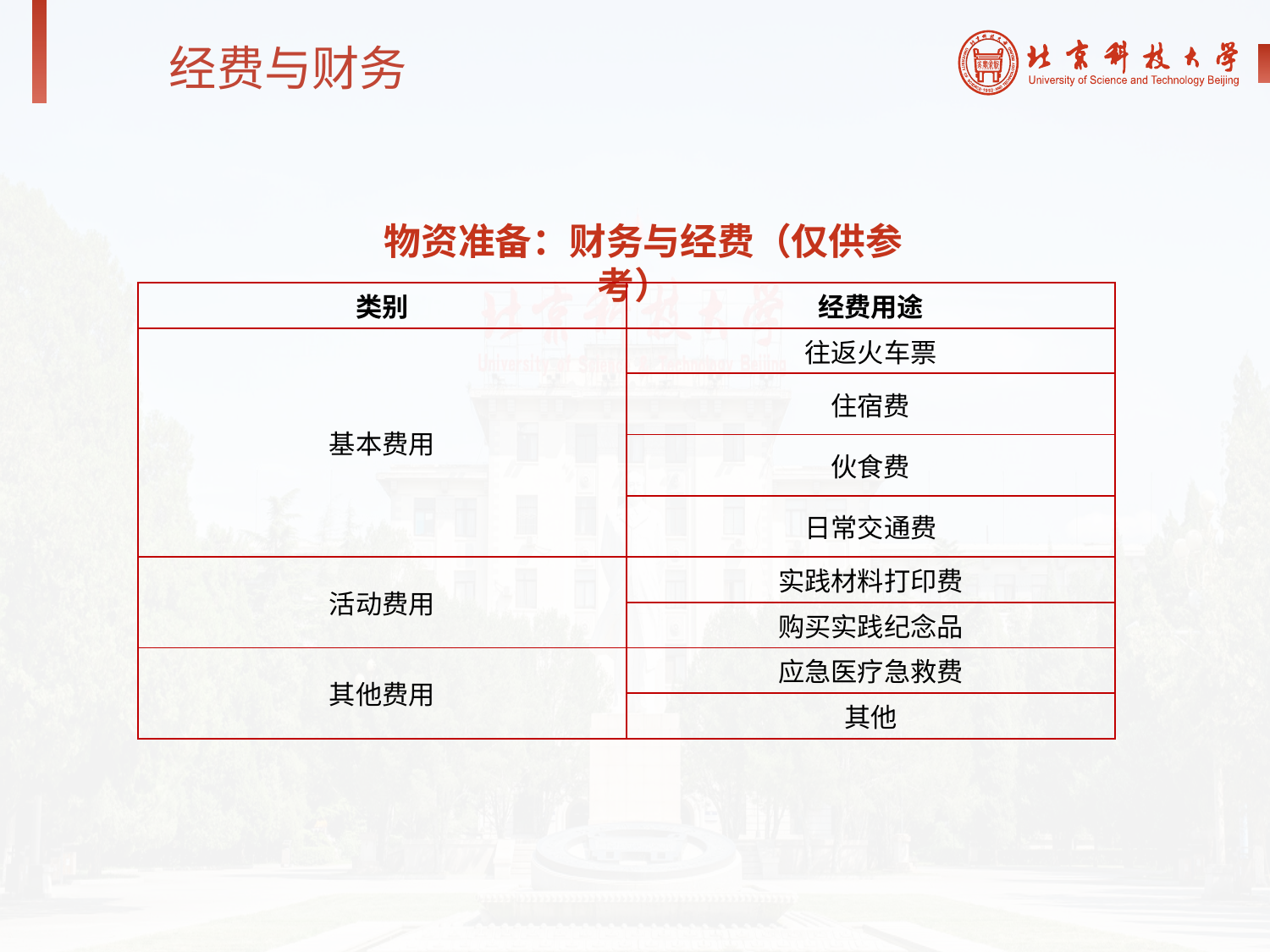

经费与财务
 物资准备：财务与经费（仅供参考）
| 类别 | 经费用途 |
| --- | --- |
| 基本费用 | 往返火车票 |
|  | 住宿费 |
|  | 伙食费 |
|  | 日常交通费 |
| 活动费用 | 实践材料打印费 |
|  | 购买实践纪念品 |
| 其他费用 | 应急医疗急救费 |
|  | 其他 |